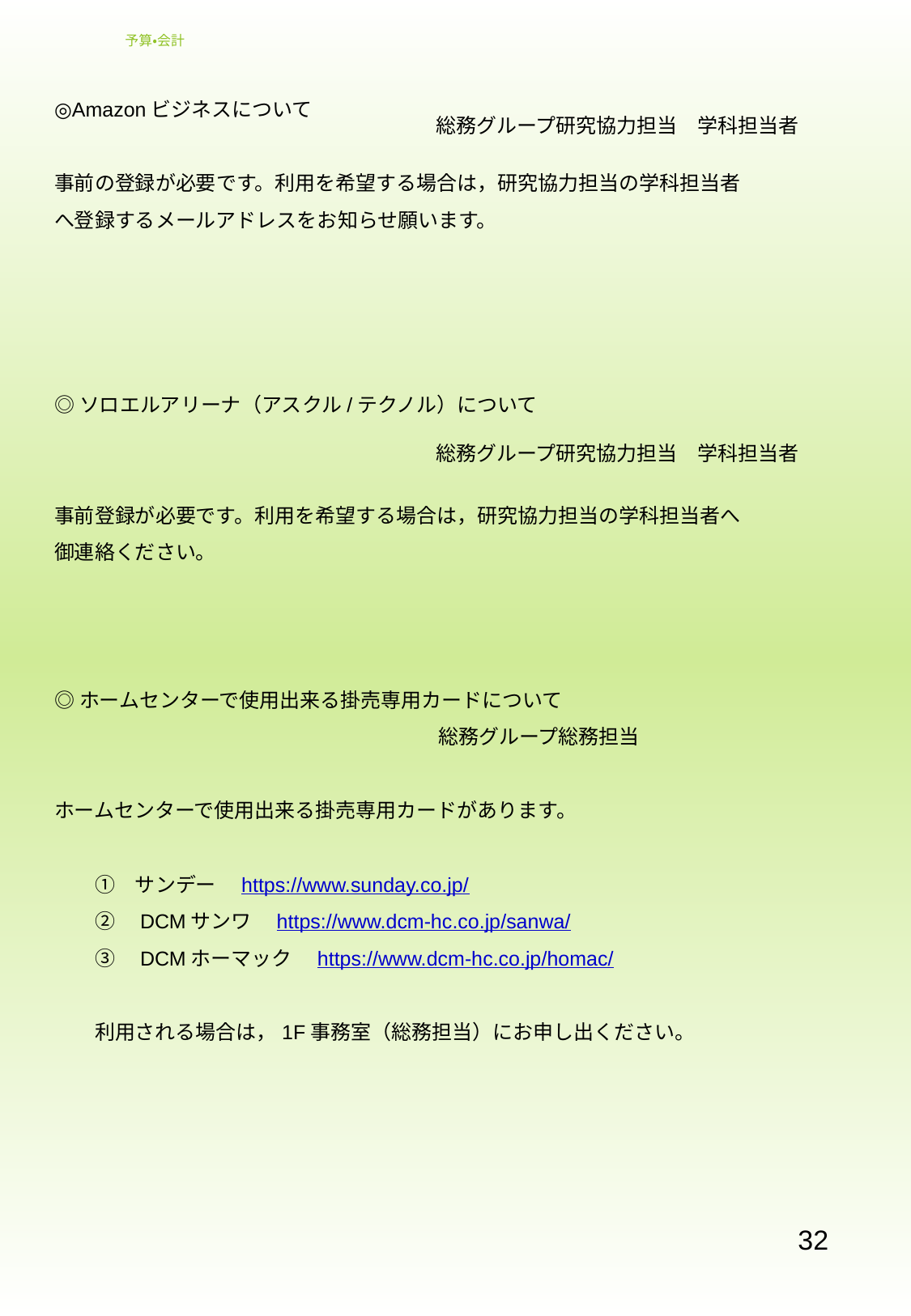

# 予算・会計
◎Amazonビジネスについて

事前の登録が必要です。利用を希望する場合は，研究協力担当の学科担当者
へ登録するメールアドレスをお知らせ願います。

◎ソロエルアリーナ（アスクル/テクノル）について

事前登録が必要です。利用を希望する場合は，研究協力担当の学科担当者へ
御連絡ください。

◎ホームセンターで使用出来る掛売専用カードについて
　　　　　　　　　　　　　　　　　　　総務グループ総務担当

ホームセンターで使用出来る掛売専用カードがあります。

　　①　サンデー　https://www.sunday.co.jp/
　　②　DCMサンワ　https://www.dcm-hc.co.jp/sanwa/
　　③　DCMホーマック　https://www.dcm-hc.co.jp/homac/

　　利用される場合は，1F事務室（総務担当）にお申し出ください。
総務グループ研究協力担当　学科担当者

総務グループ研究協力担当　学科担当者

32